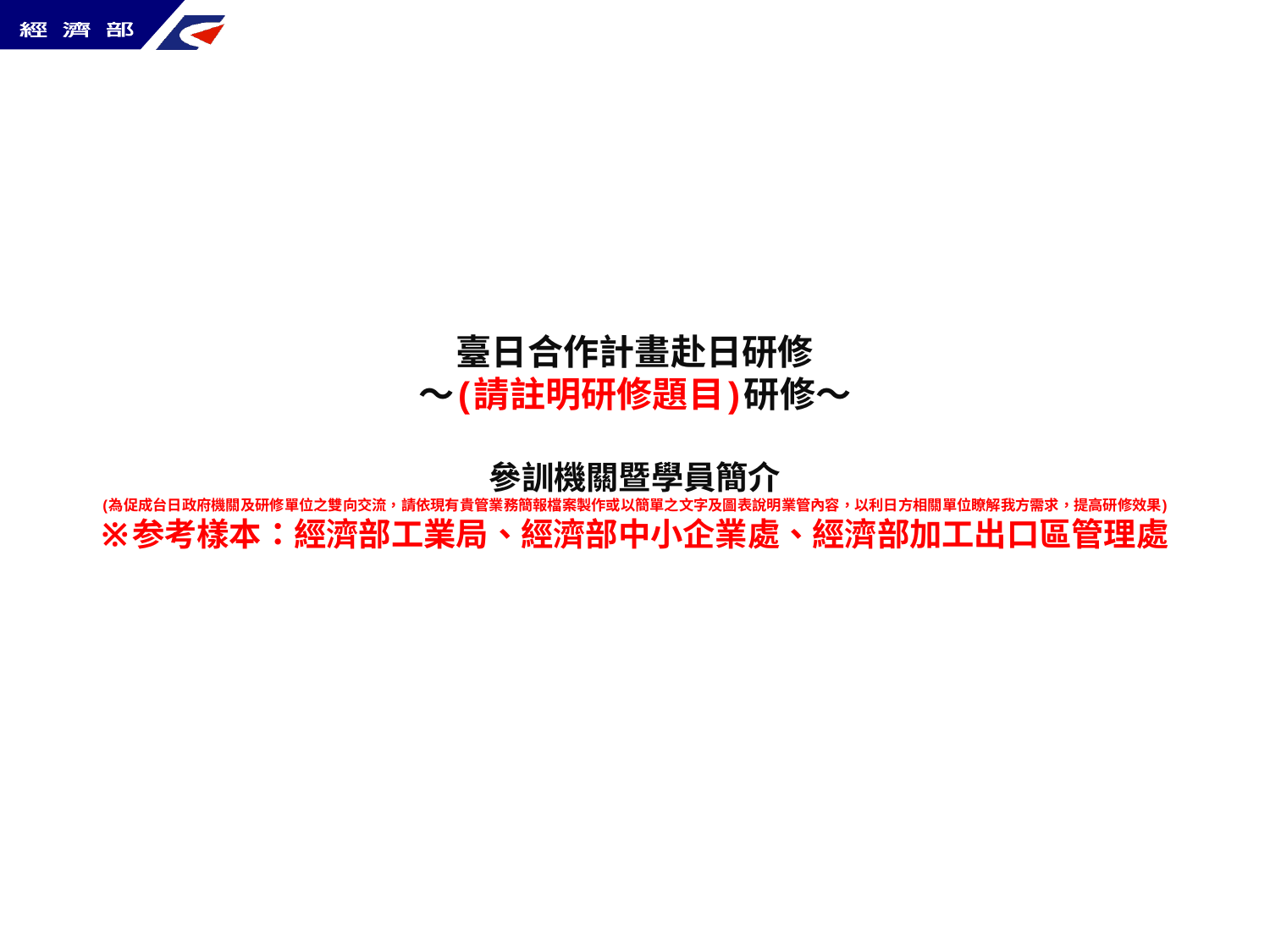

# 臺日合作計畫赴日研修 ～(請註明研修題目)研修～ 參訓機關暨學員簡介 (為促成台日政府機關及研修單位之雙向交流，請依現有貴管業務簡報檔案製作或以簡單之文字及圖表說明業管內容，以利日方相關單位瞭解我方需求，提高研修效果) ※参考樣本：經濟部工業局、經濟部中小企業處、經濟部加工出口區管理處